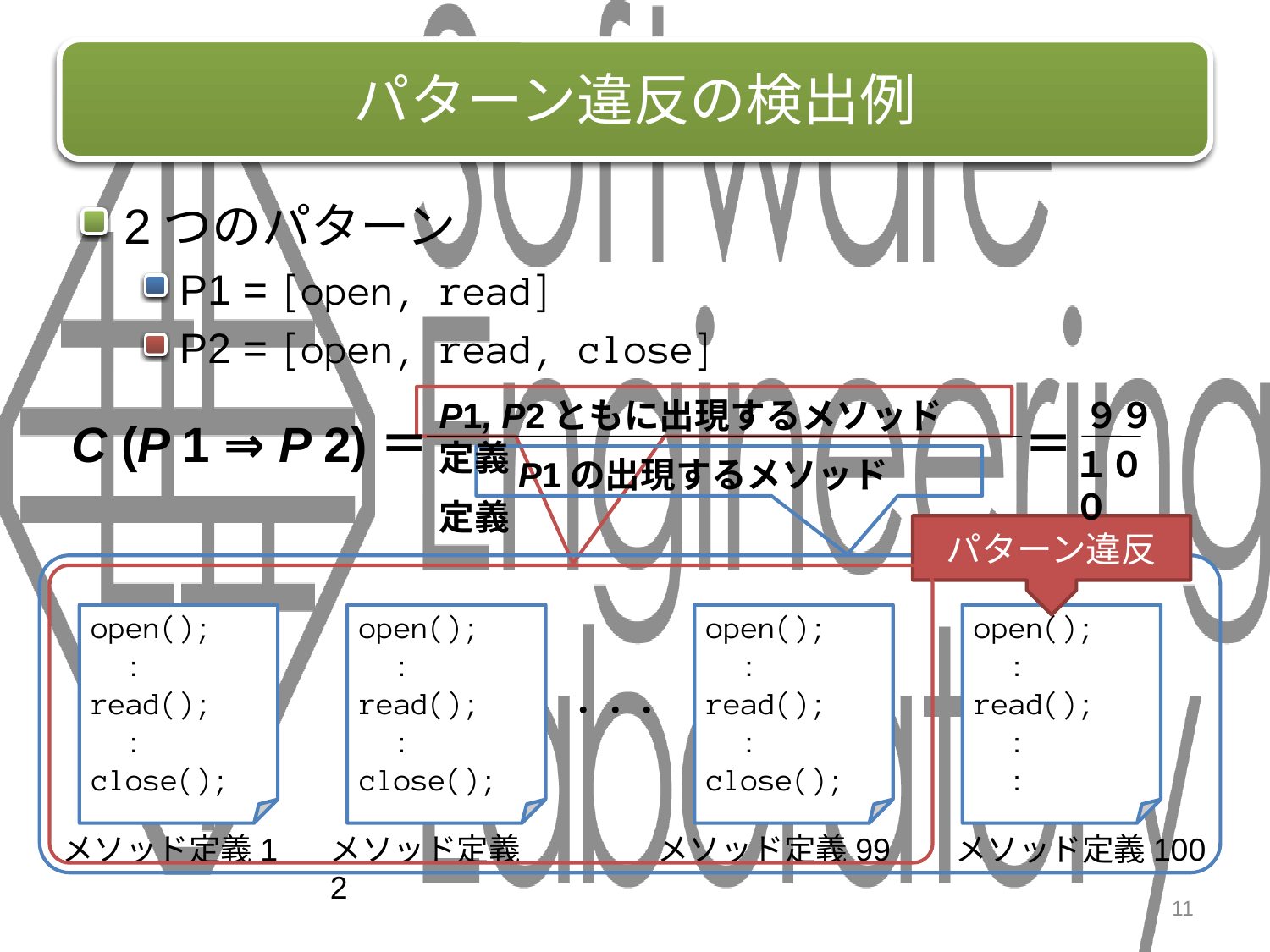

# パターン違反の検出例
2つのパターン
P1 = [open, read]
P2 = [open, read, close]

P1, P2ともに出現するメソッド定義
９９
C (P 1 ⇒ P 2)＝
＝
１００
　　P1の出現するメソッド定義

パターン違反

open();
  :
read();
  :
close();
open();
  :
read();
  :
close();
open();
  :
read();
  :
close();
open();
  :
read();
  :
  :
・・・
メソッド定義1
メソッド定義2
メソッド定義99
メソッド定義100
11